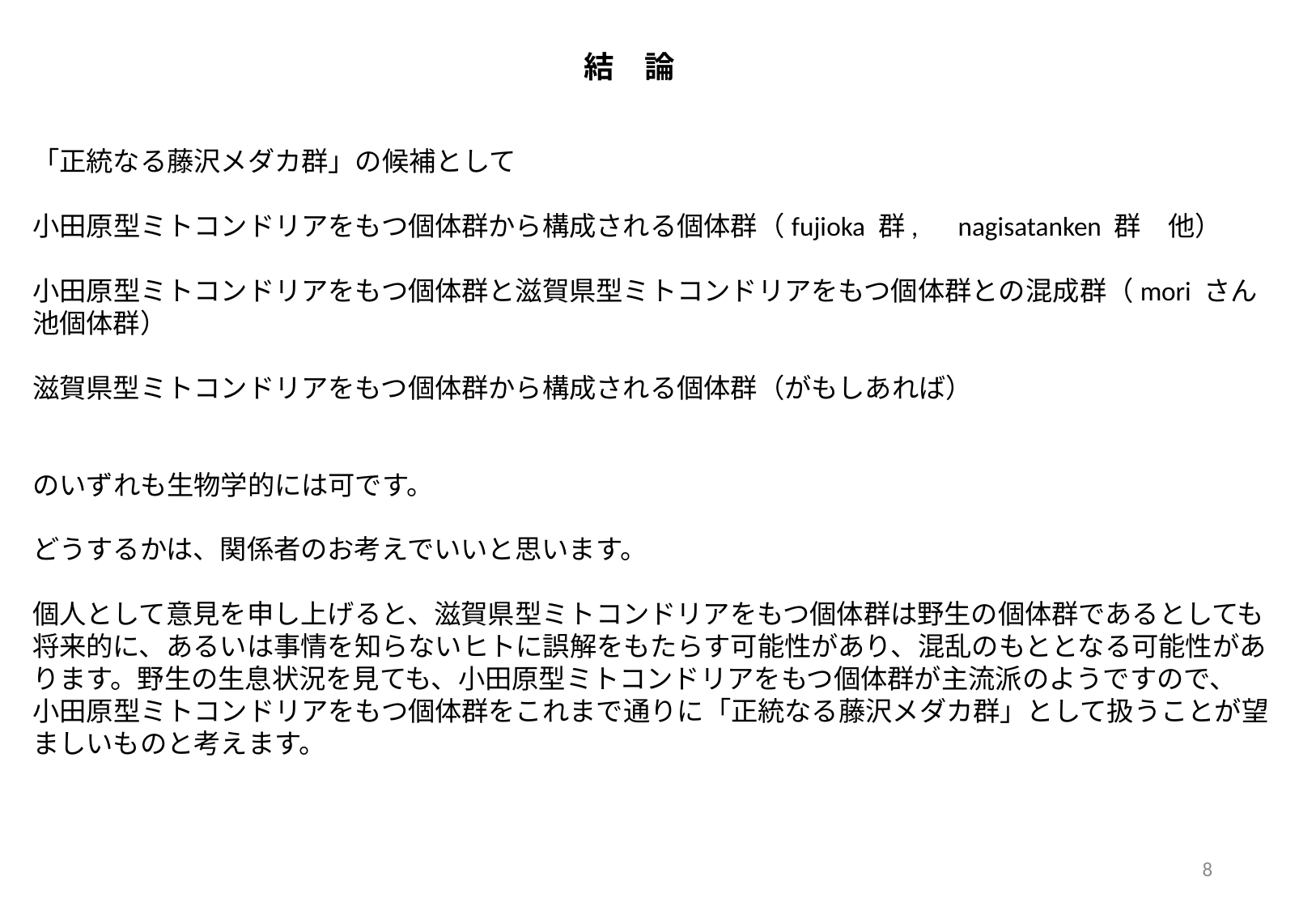

結　論
「正統なる藤沢メダカ群」の候補として

小田原型ミトコンドリアをもつ個体群から構成される個体群（fujioka 群,　nagisatanken 群　他）

小田原型ミトコンドリアをもつ個体群と滋賀県型ミトコンドリアをもつ個体群との混成群（mori さん池個体群）

滋賀県型ミトコンドリアをもつ個体群から構成される個体群（がもしあれば）

のいずれも生物学的には可です。

どうするかは、関係者のお考えでいいと思います。

個人として意見を申し上げると、滋賀県型ミトコンドリアをもつ個体群は野生の個体群であるとしても
将来的に、あるいは事情を知らないヒトに誤解をもたらす可能性があり、混乱のもととなる可能性があります。野生の生息状況を見ても、小田原型ミトコンドリアをもつ個体群が主流派のようですので、
小田原型ミトコンドリアをもつ個体群をこれまで通りに「正統なる藤沢メダカ群」として扱うことが望ましいものと考えます。
8